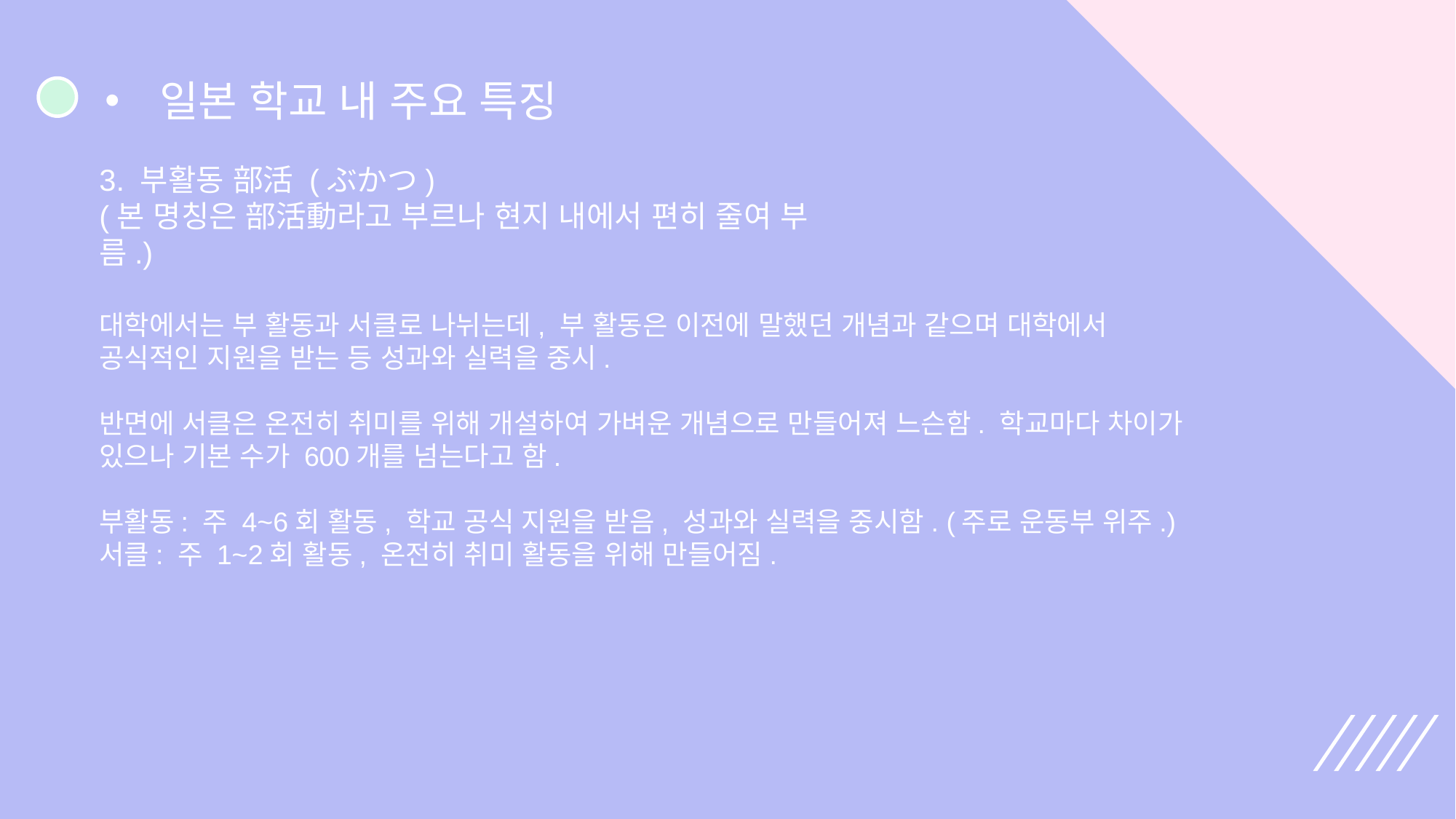

일본 학교 내 주요 특징

3. 부활동 部活 (ぶかつ)
(본 명칭은 部活動라고 부르나 현지 내에서 편히 줄여 부름.)

대학에서는 부 활동과 서클로 나뉘는데, 부 활동은 이전에 말했던 개념과 같으며 대학에서 공식적인 지원을 받는 등 성과와 실력을 중시.

반면에 서클은 온전히 취미를 위해 개설하여 가벼운 개념으로 만들어져 느슨함. 학교마다 차이가 있으나 기본 수가 600개를 넘는다고 함.
부활동: 주 4~6회 활동, 학교 공식 지원을 받음, 성과와 실력을 중시함. (주로 운동부 위주.)
서클: 주 1~2회 활동, 온전히 취미 활동을 위해 만들어짐.